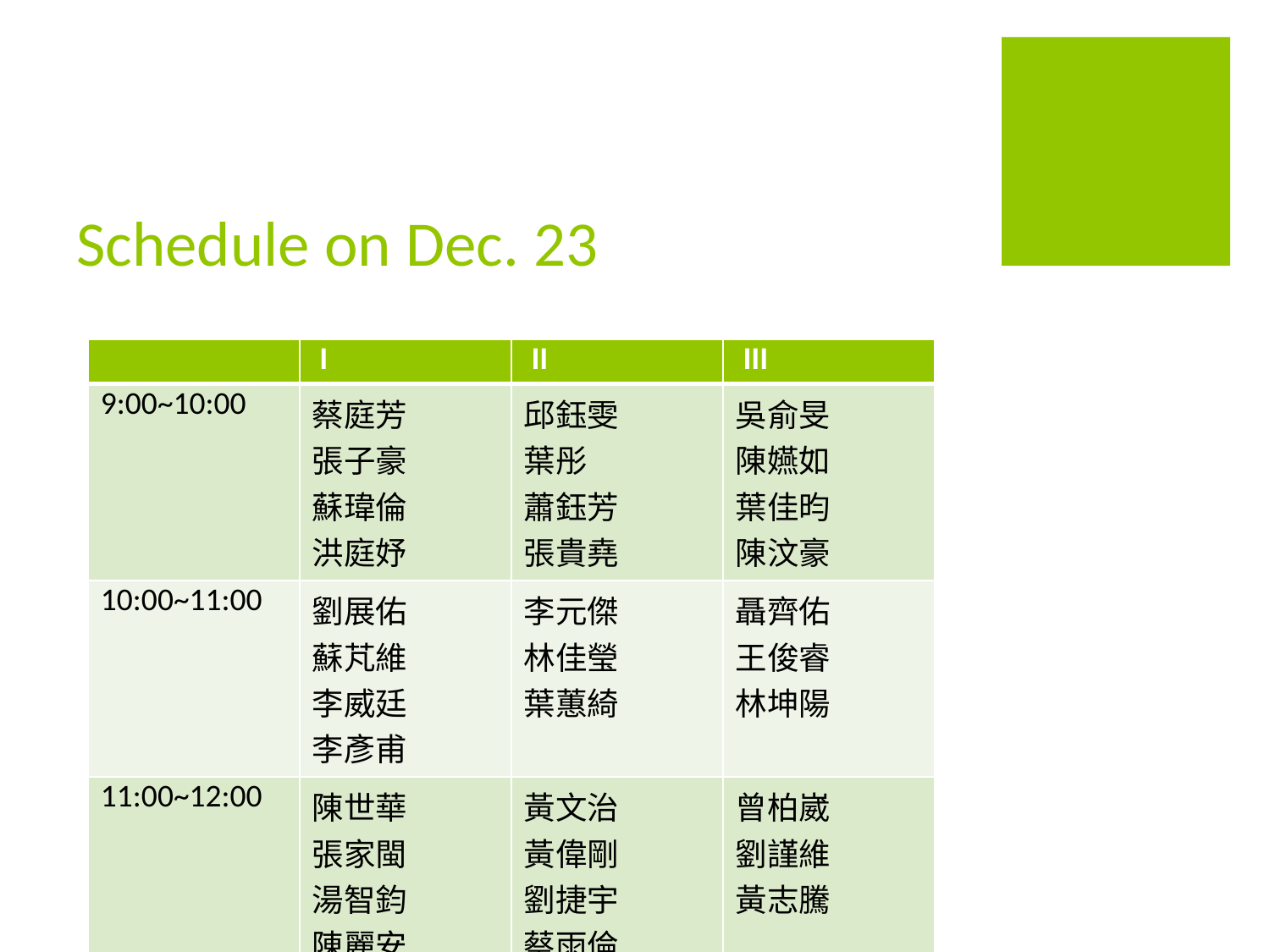

# Schedule on Dec. 23
|  | I | II | III |
| --- | --- | --- | --- |
| 9:00~10:00 | 蔡庭芳 張子豪 蘇瑋倫 洪庭妤 | 邱鈺雯 葉彤 蕭鈺芳 張貴堯 | 吳俞旻 陳嬿如 葉佳昀 陳汶豪 |
| 10:00~11:00 | 劉展佑 蘇芃維 李威廷 李彥甫 | 李元傑 林佳瑩 葉蕙綺 | 聶齊佑 王俊睿 林坤陽 |
| 11:00~12:00 | 陳世華 張家閩 湯智鈞 陳麗安 | 黃文治 黃偉剛 劉捷宇 蔡雨倫 | 曾柏崴 劉謹維 黃志騰 |